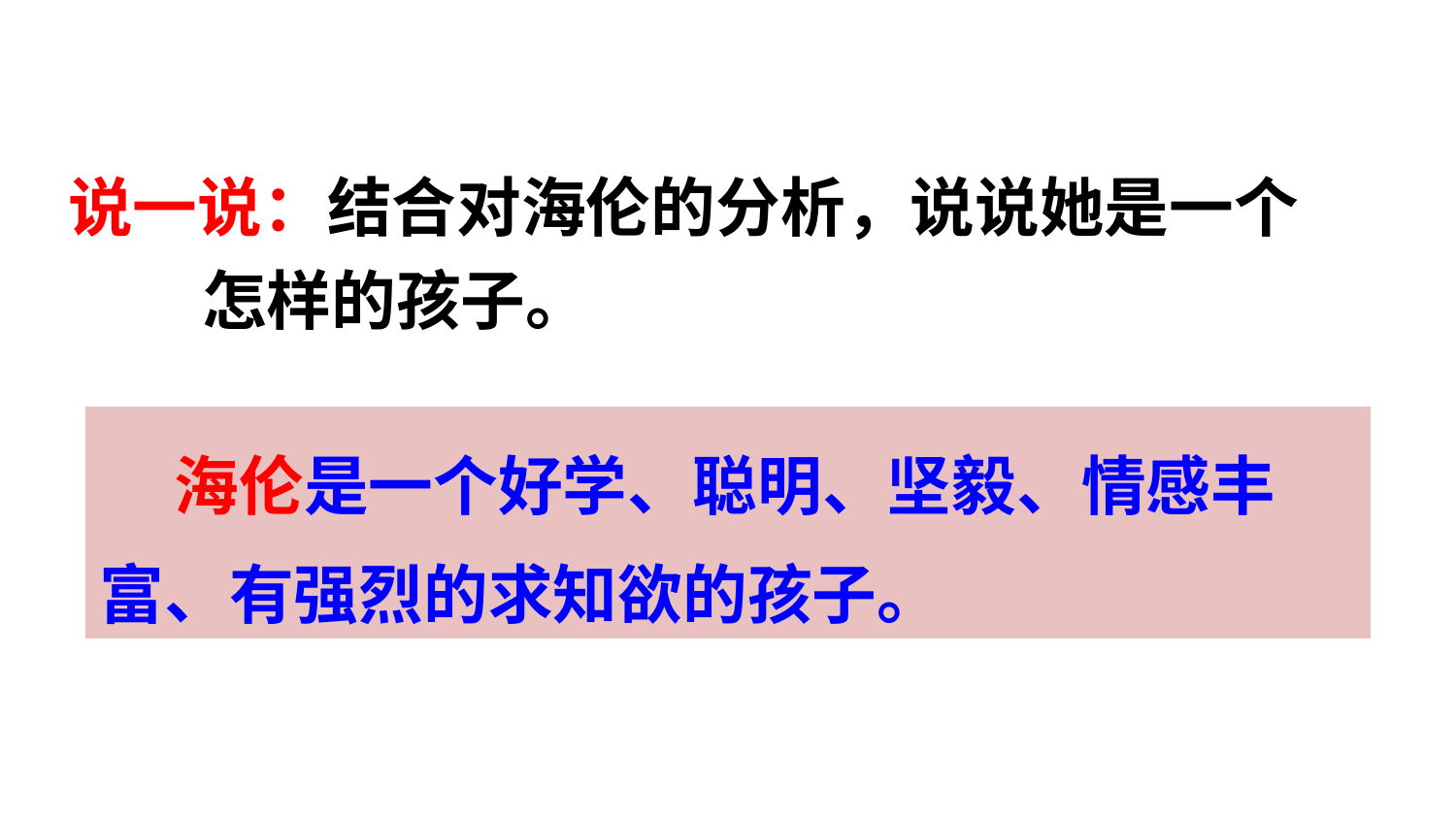

说一说：结合对海伦的分析，说说她是一个
        怎样的孩子。
    海伦是一个好学、聪明、坚毅、情感丰富、有强烈的求知欲的孩子。